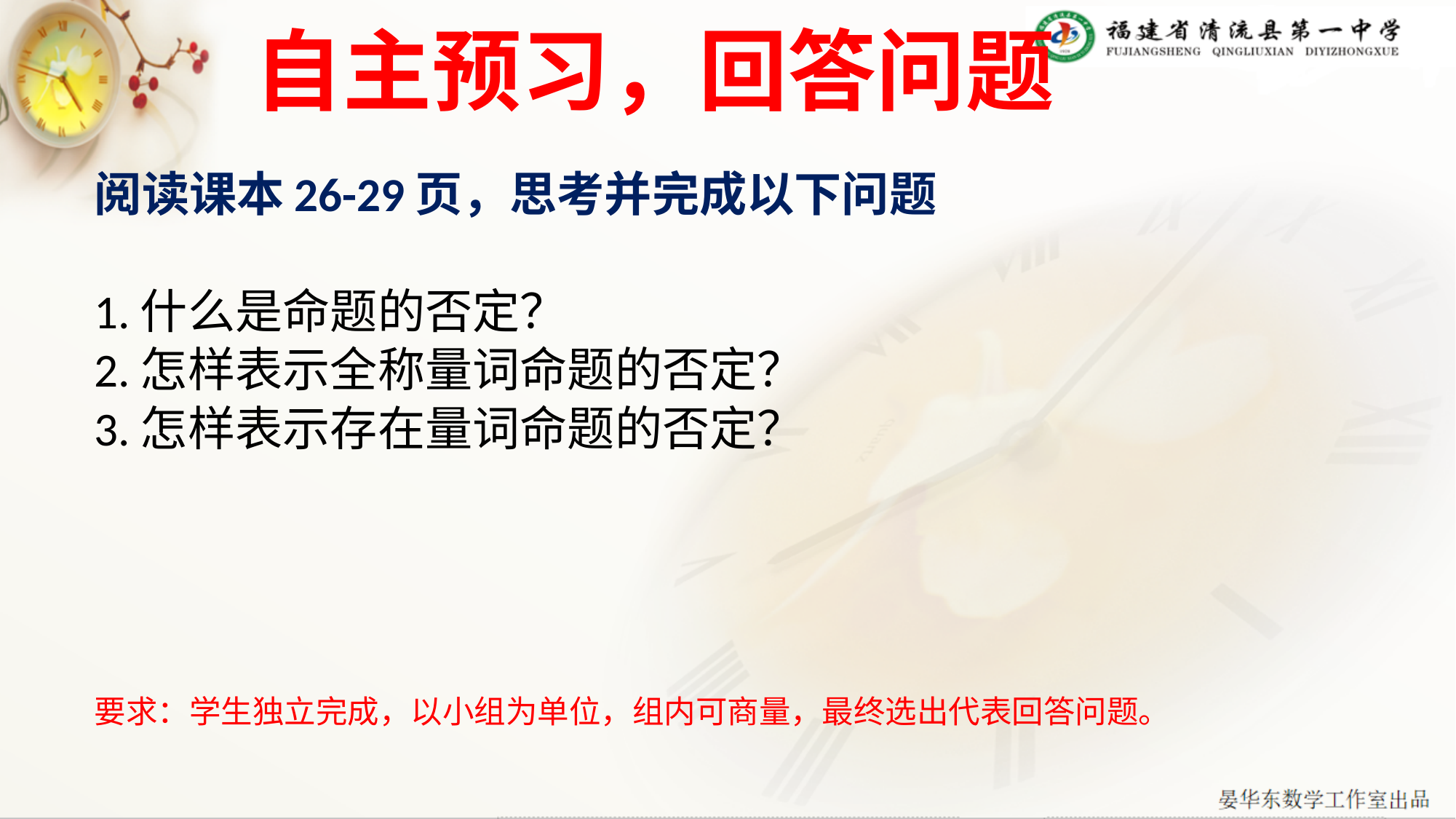

# 自主预习，回答问题
阅读课本26-29页，思考并完成以下问题

1.什么是命题的否定？
2.怎样表示全称量词命题的否定？
3.怎样表示存在量词命题的否定？

要求：学生独立完成，以小组为单位，组内可商量，最终选出代表回答问题。